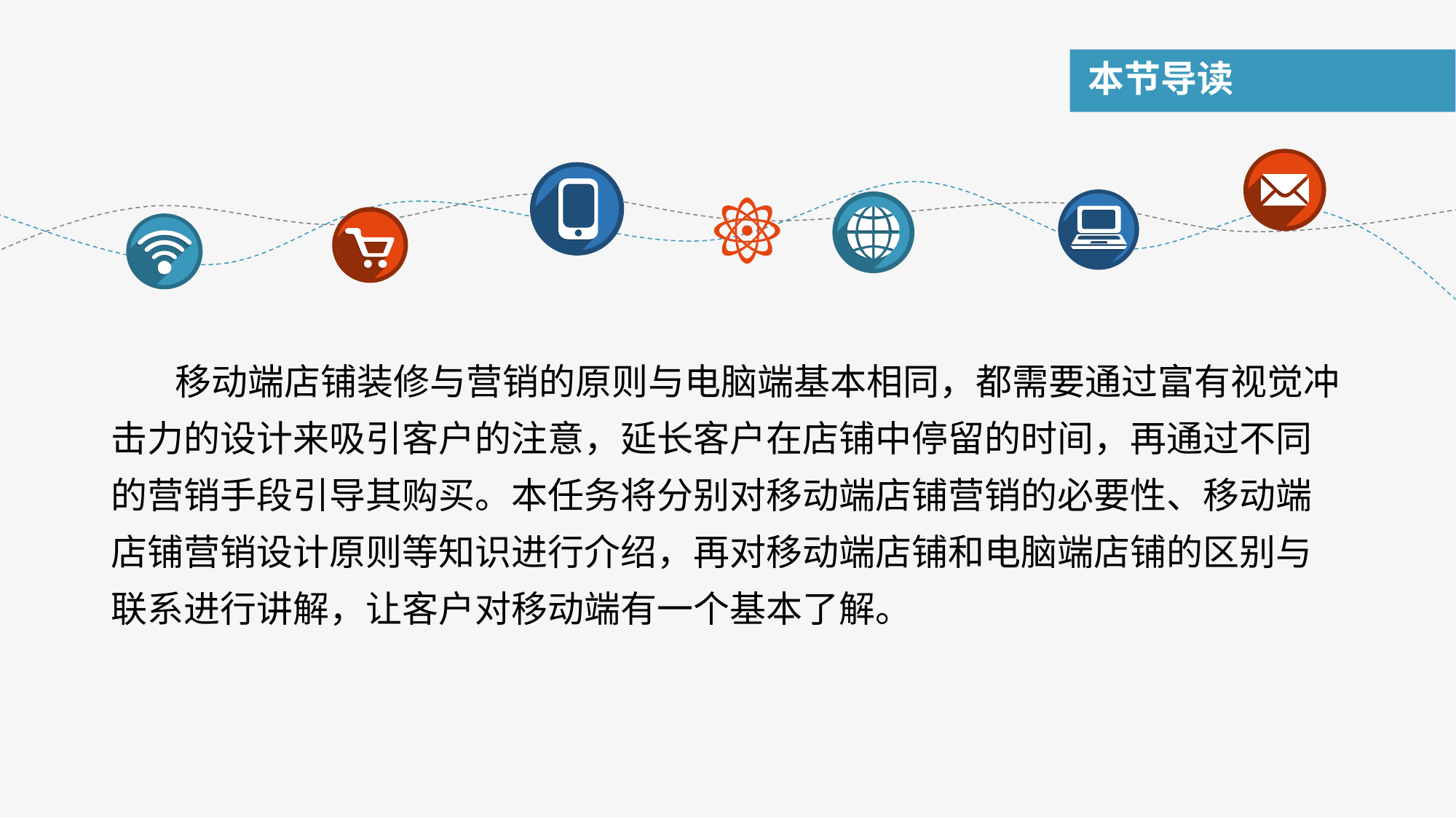

本节导读

移动端店铺装修与营销的原则与电脑端基本相同，都需要通过富有视觉冲击力的设计来吸引客户的注意，延长客户在店铺中停留的时间，再通过不同的营销手段引导其购买。本任务将分别对移动端店铺营销的必要性、移动端店铺营销设计原则等知识进行介绍，再对移动端店铺和电脑端店铺的区别与联系进行讲解，让客户对移动端有一个基本了解。